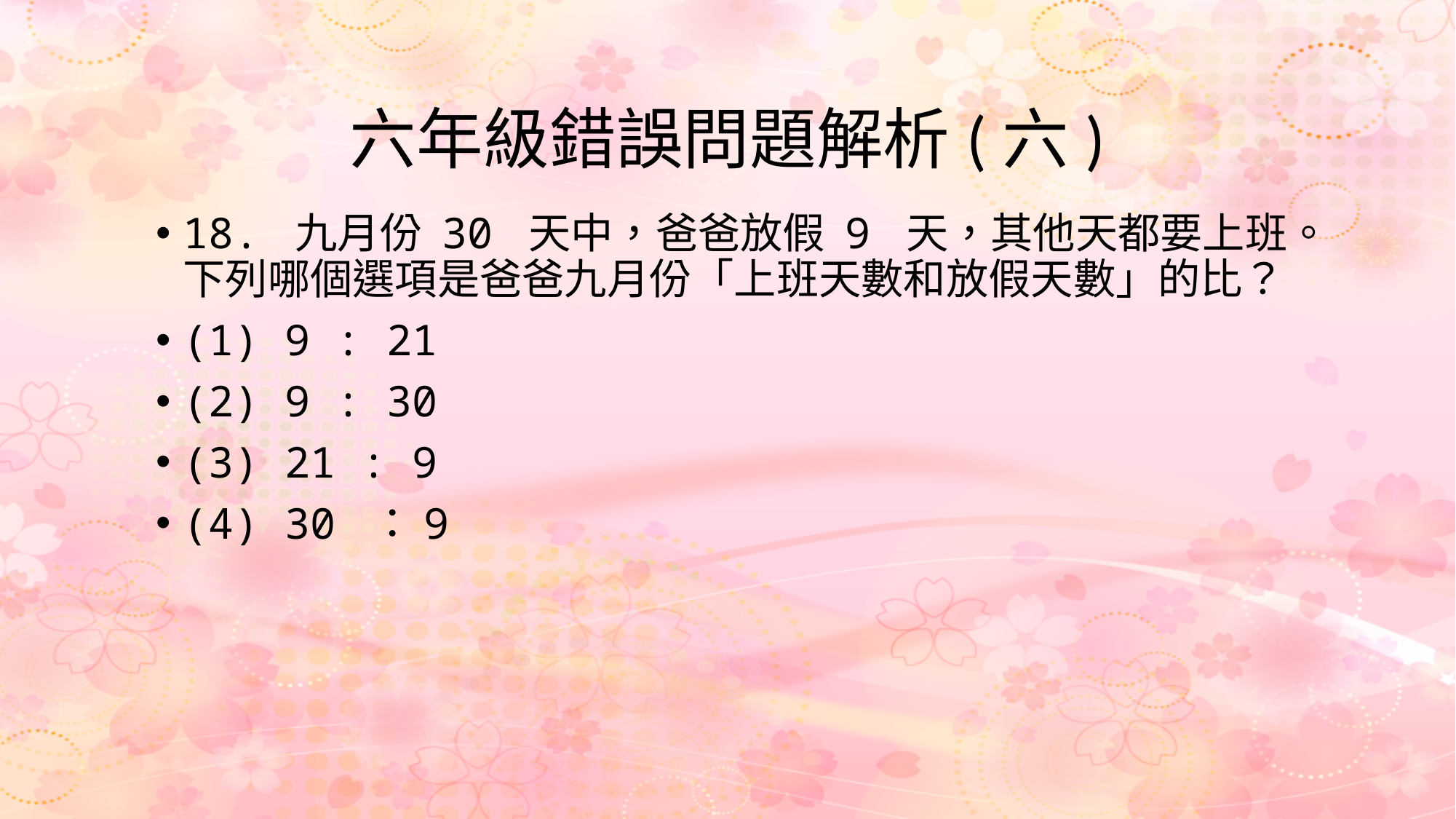

# 六年級錯誤問題解析(六)
18. 九月份 30 天中，爸爸放假 9 天，其他天都要上班。 下列哪個選項是爸爸九月份「上班天數和放假天數」的比？
(1) 9 : 21
(2) 9 : 30
(3) 21 : 9
(4) 30 ：9